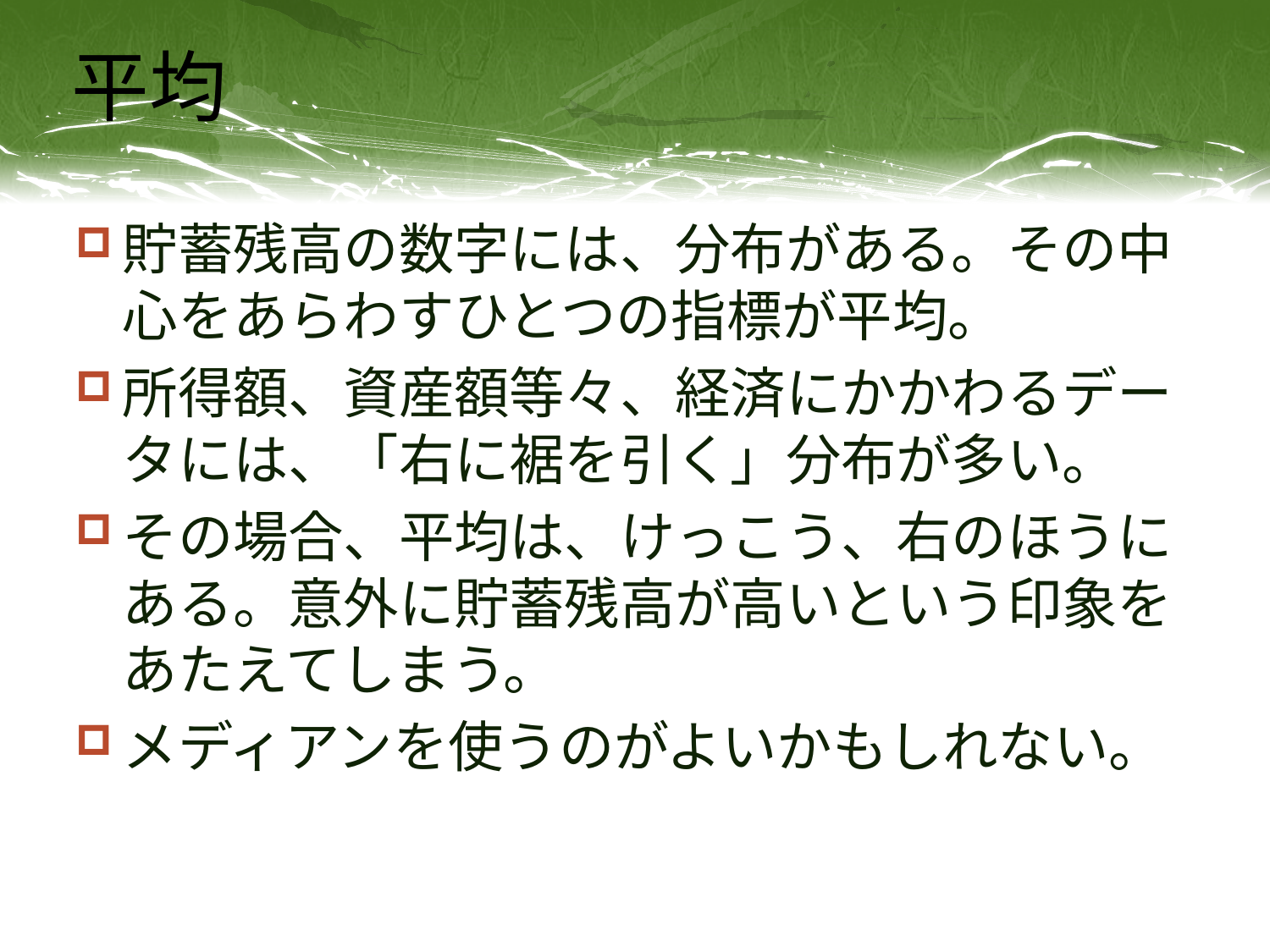

# 平均
貯蓄残高の数字には、分布がある。その中心をあらわすひとつの指標が平均。
所得額、資産額等々、経済にかかわるデータには、「右に裾を引く」分布が多い。
その場合、平均は、けっこう、右のほうにある。意外に貯蓄残高が高いという印象をあたえてしまう。
メディアンを使うのがよいかもしれない。